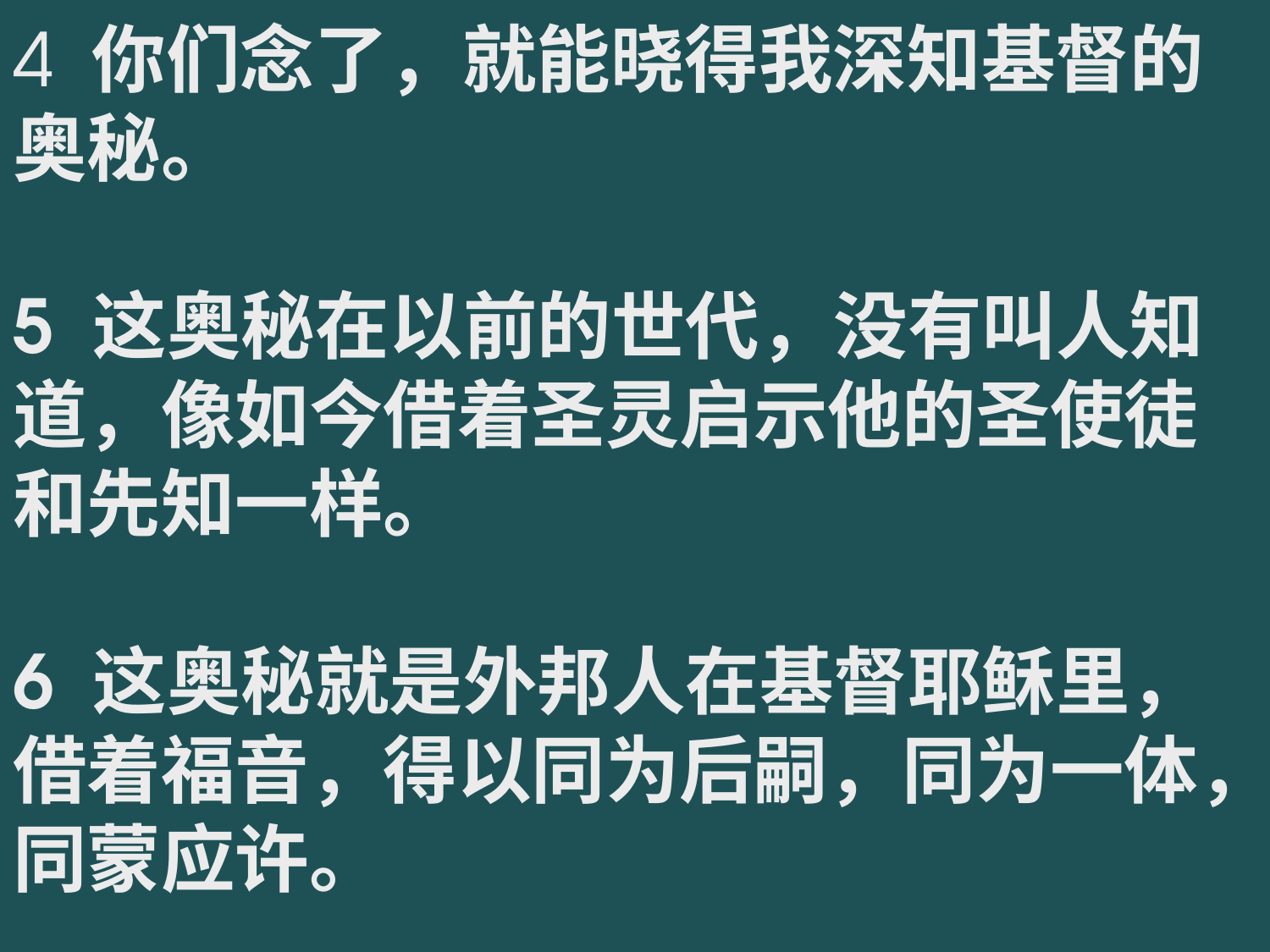

# 4 你们念了，就能晓得我深知基督的奥秘。 5 这奥秘在以前的世代，没有叫人知道，像如今借着圣灵启示他的圣使徒和先知一样。 6 这奥秘就是外邦人在基督耶稣里，借着福音，得以同为后嗣，同为一体，同蒙应许。